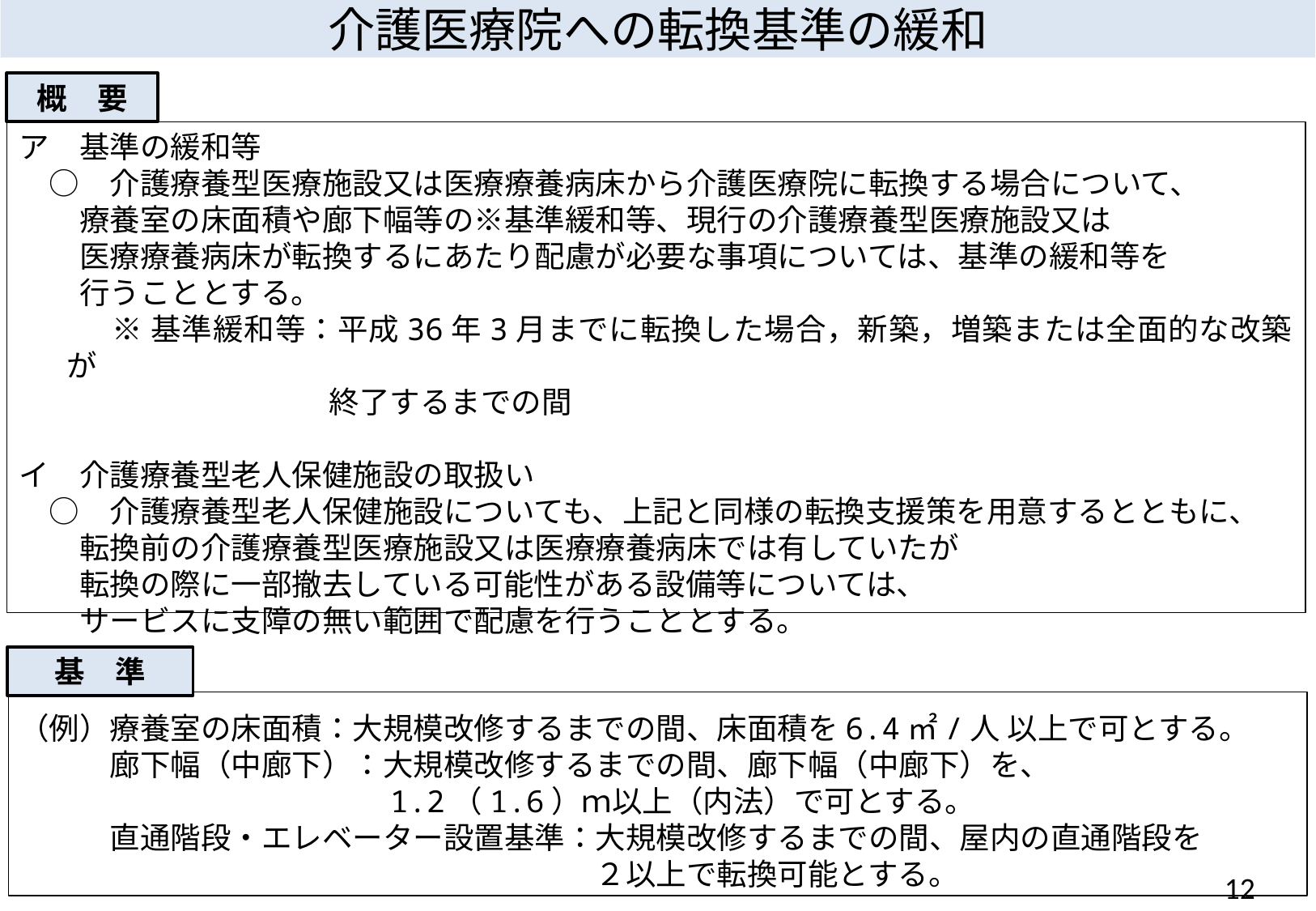

介護医療院への転換基準の緩和
概　要

ア　基準の緩和等
　○　介護療養型医療施設又は医療療養病床から介護医療院に転換する場合について、
　　療養室の床面積や廊下幅等の※基準緩和等、現行の介護療養型医療施設又は
　　医療療養病床が転換するにあたり配慮が必要な事項については、基準の緩和等を
　　行うこととする。
　　　※ 基準緩和等：平成36年3月までに転換した場合，新築，増築または全面的な改築が
　　　　　　　　　　 終了するまでの間

イ　介護療養型老人保健施設の取扱い
　○　介護療養型老人保健施設についても、上記と同様の転換支援策を用意するとともに、
　　転換前の介護療養型医療施設又は医療療養病床では有していたが
　　転換の際に一部撤去している可能性がある設備等については、
　　サービスに支障の無い範囲で配慮を行うこととする。

基　準

（例）療養室の床面積：大規模改修するまでの間、床面積を6.4㎡/人 以上で可とする。
　　　廊下幅（中廊下）：大規模改修するまでの間、廊下幅（中廊下）を、
　　　　　　　　　　　　1.2（1.6）ｍ以上（内法）で可とする。
　　　直通階段・エレベーター設置基準：大規模改修するまでの間、屋内の直通階段を
　　　　　　　　　　　　　　　　　　　２以上で転換可能とする。
12